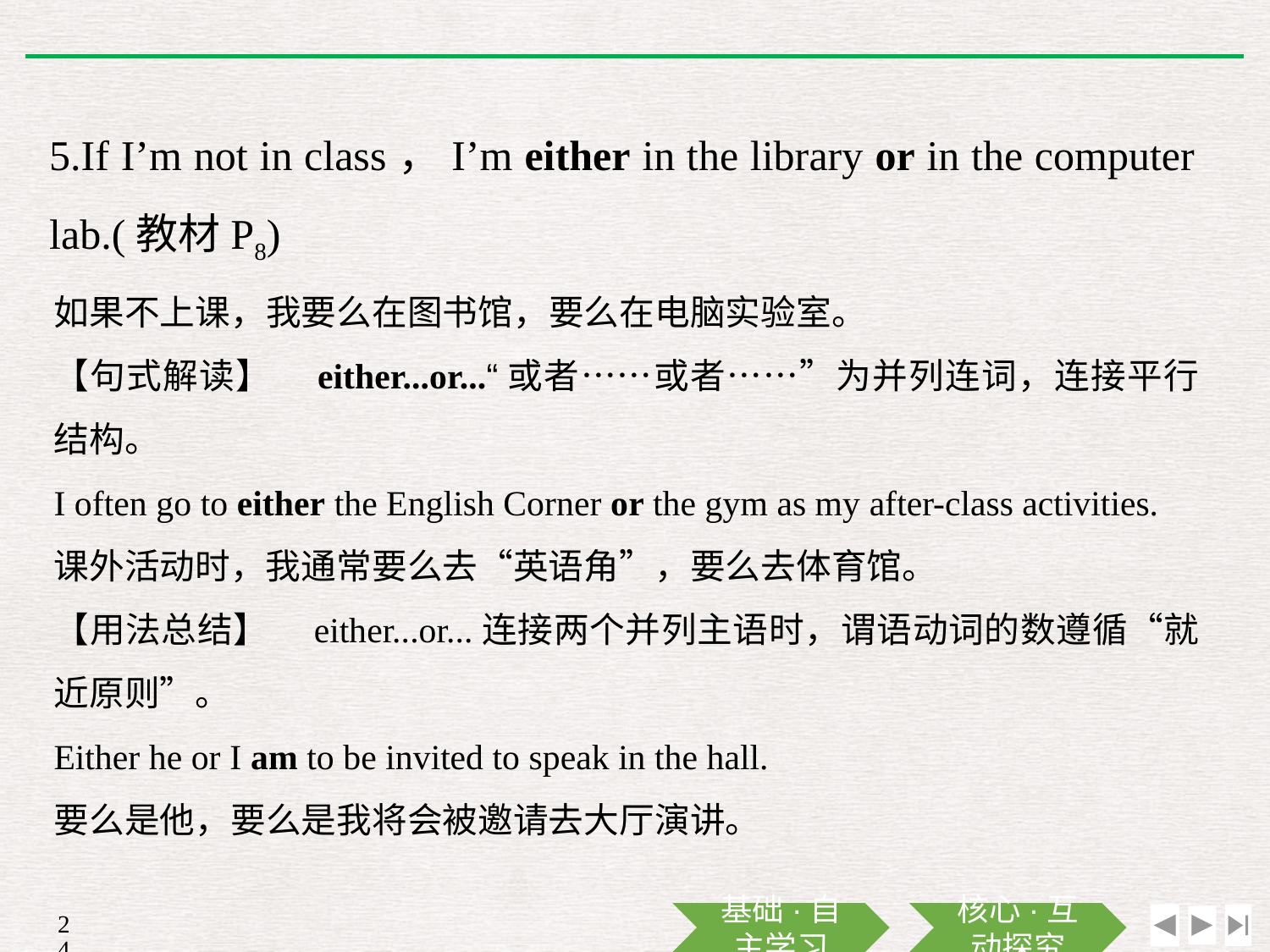

5.If I’m not in class，I’m either in the library or in the computer lab.(教材P8)
如果不上课，我要么在图书馆，要么在电脑实验室。
【句式解读】　either...or...“或者……或者……”为并列连词，连接平行结构。
I often go to either the English Corner or the gym as my after-class activities.
课外活动时，我通常要么去“英语角”，要么去体育馆。
【用法总结】　either...or...连接两个并列主语时，谓语动词的数遵循“就近原则”。
Either he or I am to be invited to speak in the hall.
要么是他，要么是我将会被邀请去大厅演讲。